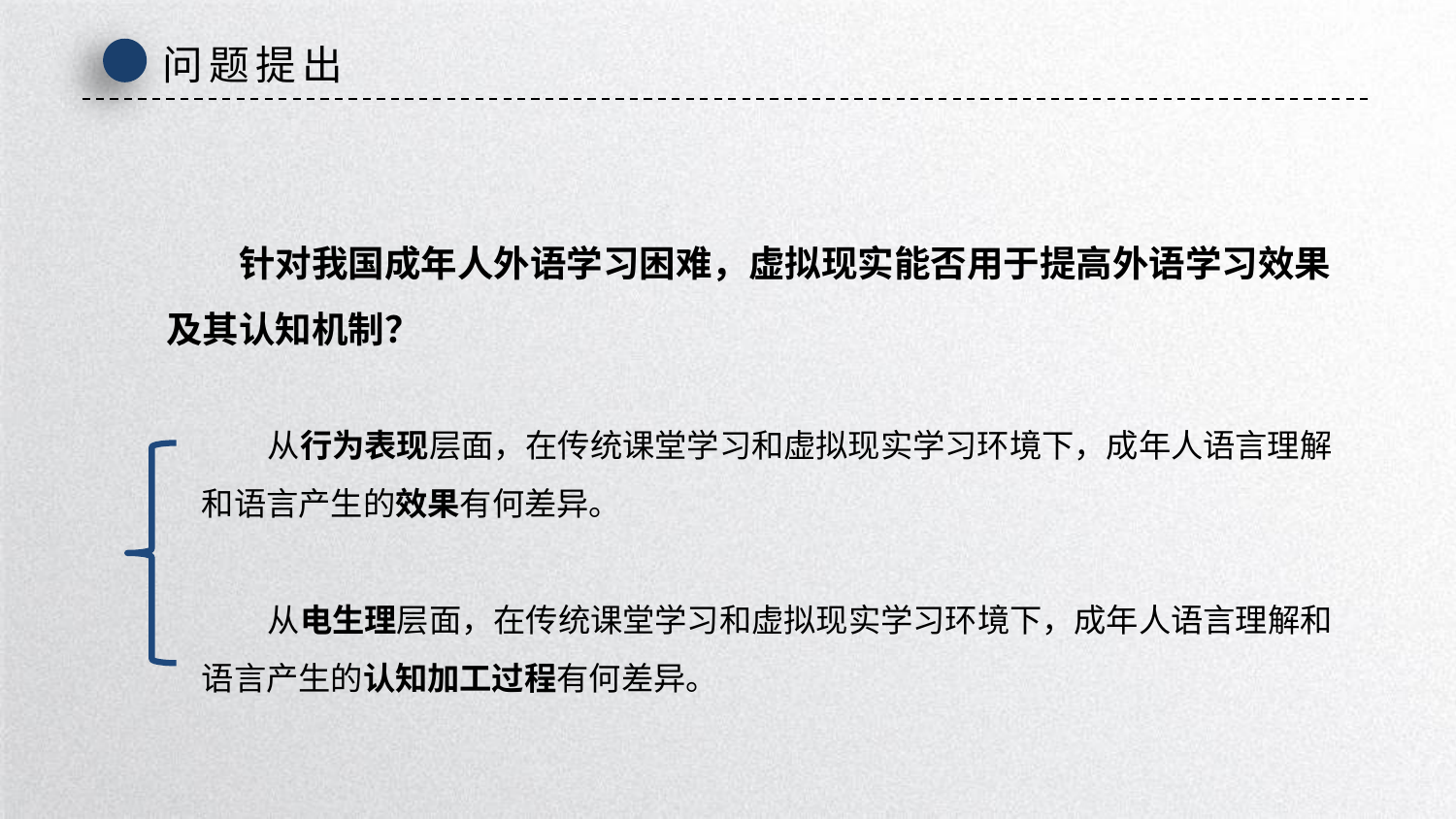

问题提出

针对我国成年人外语学习困难，虚拟现实能否用于提高外语学习效果及其认知机制？
        从行为表现层面，在传统课堂学习和虚拟现实学习环境下，成年人语言理解和语言产生的效果有何差异。

        从电生理层面，在传统课堂学习和虚拟现实学习环境下，成年人语言理解和语言产生的认知加工过程有何差异。

延时符